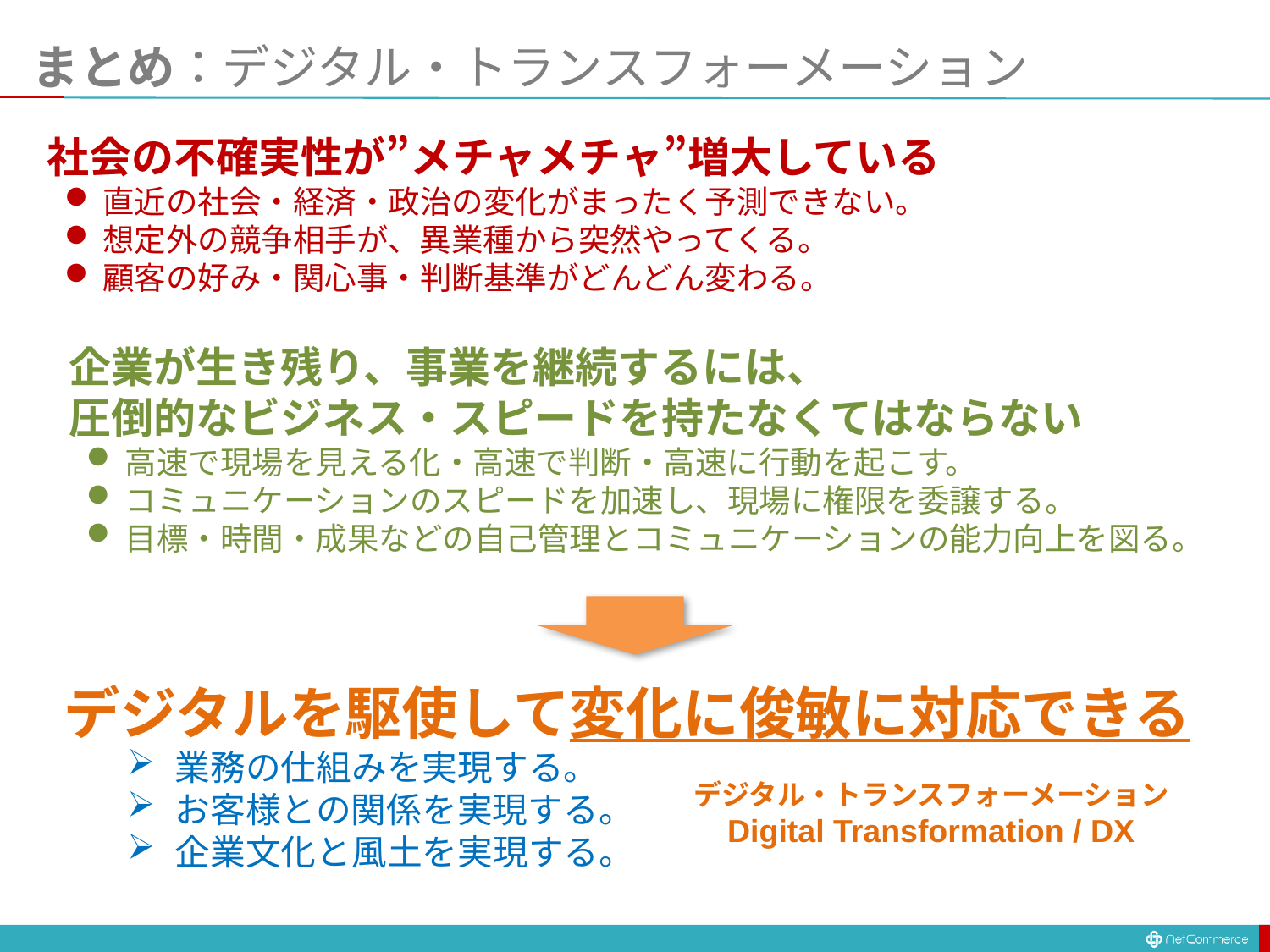

# まとめ：デジタル・トランスフォーメーション
社会の不確実性が”メチャメチャ”増大している
直近の社会・経済・政治の変化がまったく予測できない。
想定外の競争相手が、異業種から突然やってくる。
顧客の好み・関心事・判断基準がどんどん変わる。
企業が生き残り、事業を継続するには、
圧倒的なビジネス・スピードを持たなくてはならない
高速で現場を見える化・高速で判断・高速に行動を起こす。
コミュニケーションのスピードを加速し、現場に権限を委譲する。
目標・時間・成果などの自己管理とコミュニケーションの能力向上を図る。

デジタルを駆使して変化に俊敏に対応できる
業務の仕組みを実現する。
お客様との関係を実現する。
企業文化と風土を実現する。
デジタル・トランスフォーメーション
Digital Transformation / DX